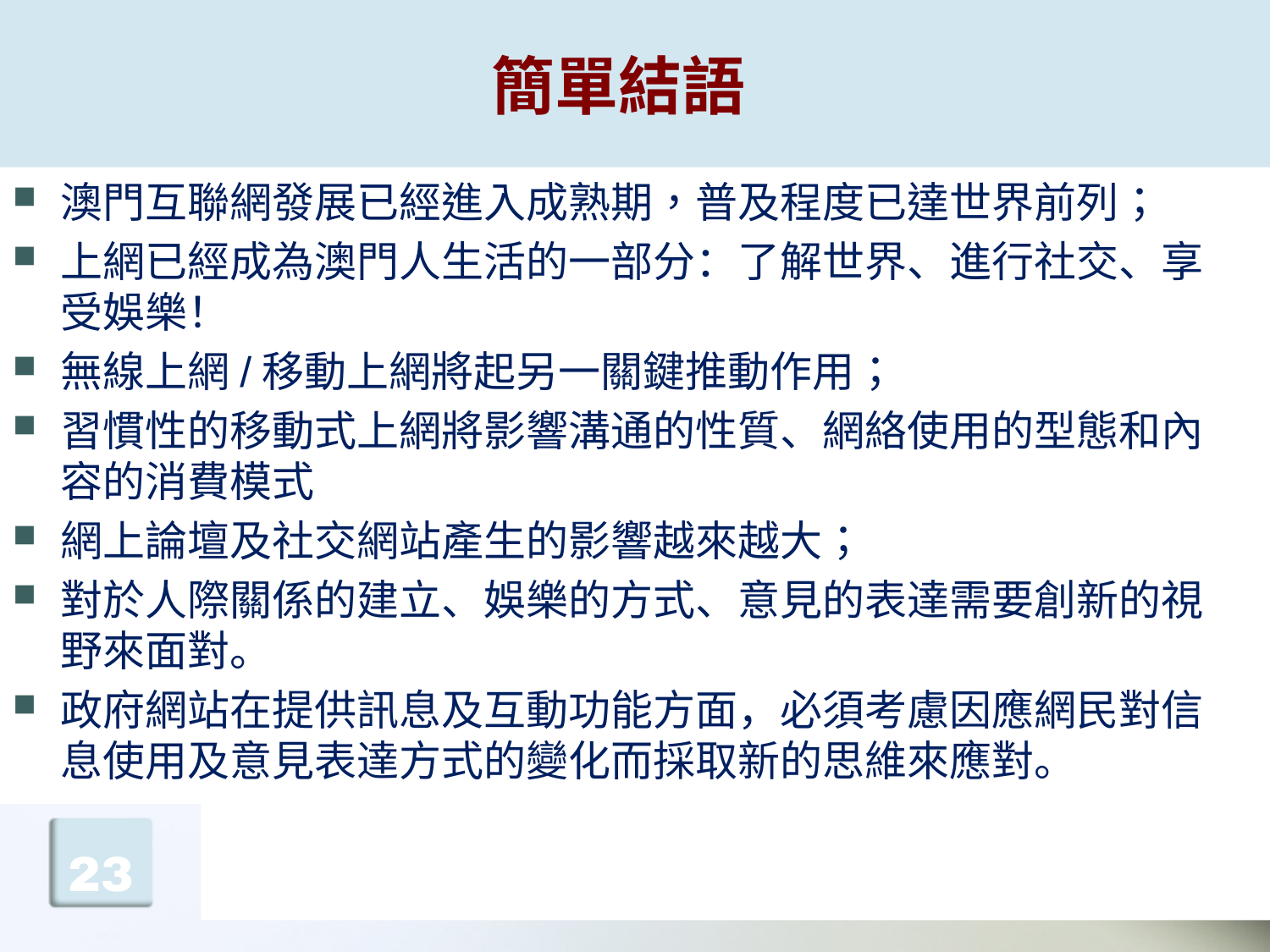

# 簡單結語
澳門互聯網發展已經進入成熟期，普及程度已達世界前列；
上網已經成為澳門人生活的一部分：了解世界、進行社交、享受娛樂！
無線上網/移動上網將起另一關鍵推動作用；
習慣性的移動式上網將影響溝通的性質、網絡使用的型態和內容的消費模式
網上論壇及社交網站產生的影響越來越大；
對於人際關係的建立、娛樂的方式、意見的表達需要創新的視野來面對。
政府網站在提供訊息及互動功能方面，必須考慮因應網民對信息使用及意見表達方式的變化而採取新的思維來應對。

23